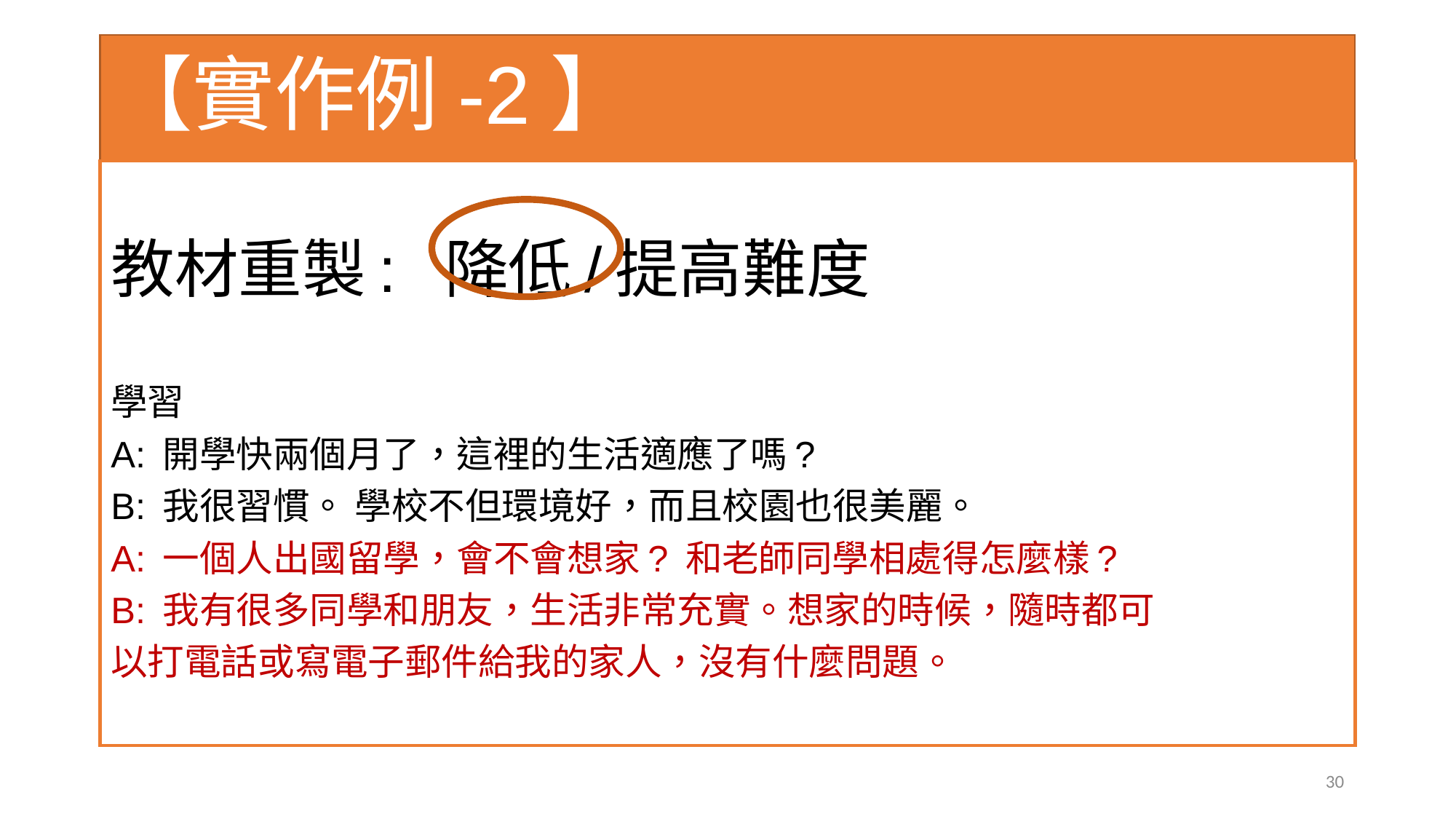

# 【實作例-2】

教材重製:  降低/提高難度

學習
A: 開學快兩個月了，這裡的生活適應了嗎?
B: 我很習慣。 學校不但環境好，而且校園也很美麗。
A: 一個人出國留學，會不會想家? 和老師同學相處得怎麼樣?
B: 我有很多同學和朋友，生活非常充實。想家的時候，隨時都可
以打電話或寫電子郵件給我的家人，沒有什麼問題。

30